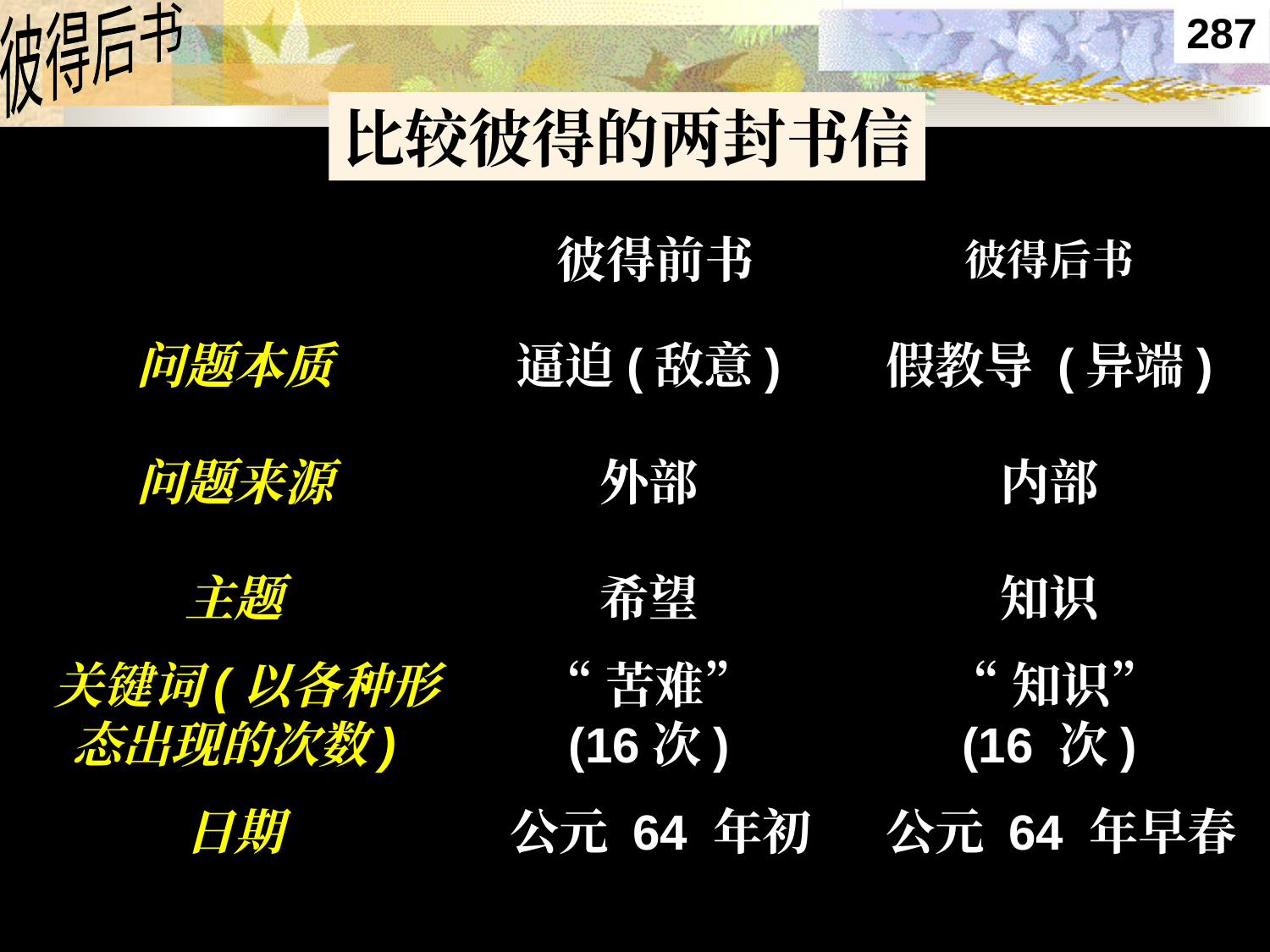

Contrast between 2 Letters
彼得后书
287
比较彼得的两封书信

彼得前书

彼得后书
问题本质
逼迫(敌意)
假教导 (异端)
问题来源
外部
内部
主题
希望
知识
 关键词(以各种形态出现的次数)
 “苦难”
(16次)
 “知识”
(16 次)
日期
 公元 64 年初
 公元 64 年早春